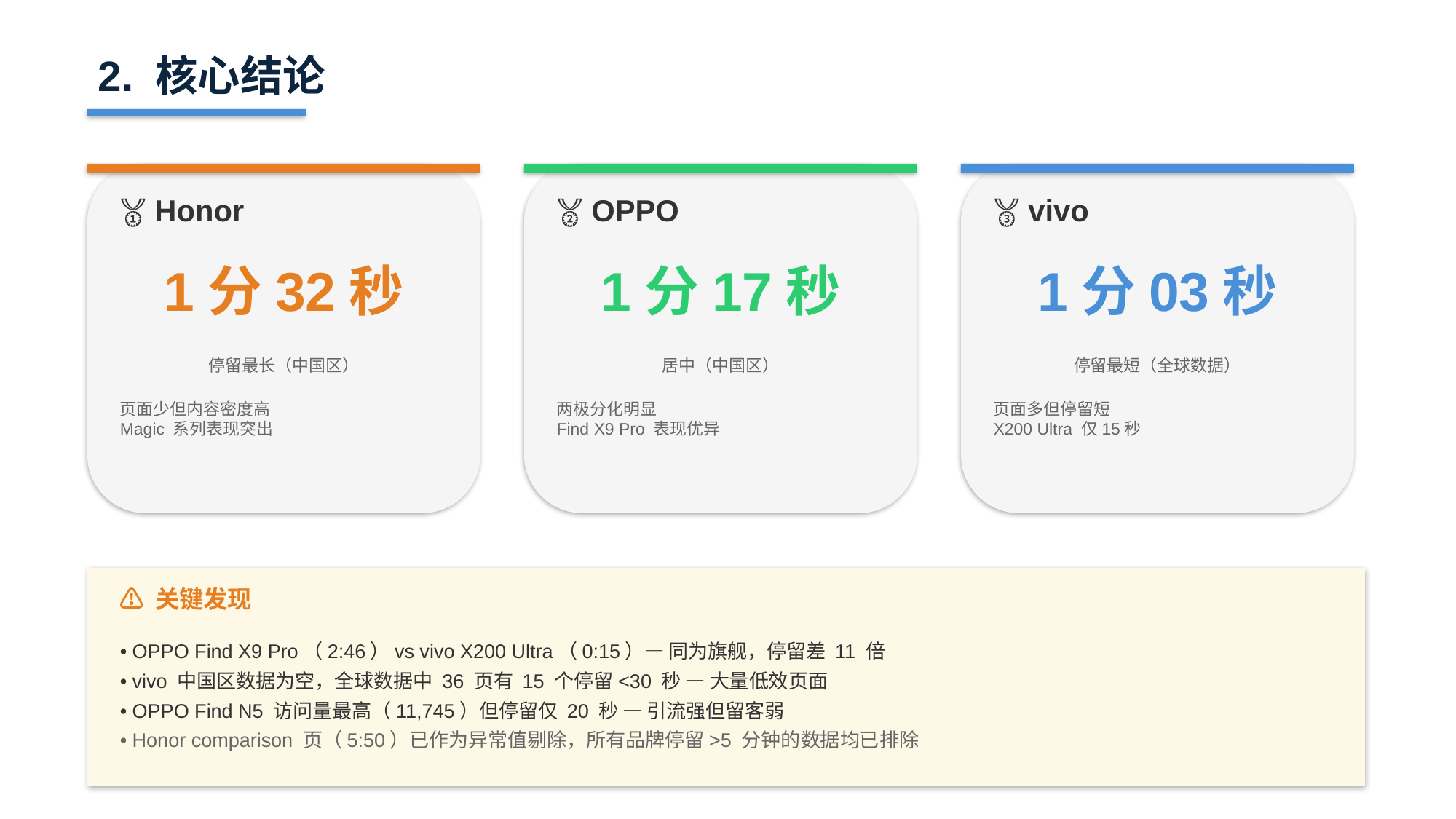

2. 核心结论

🥇 Honor
🥈 OPPO
🥉 vivo
1分32秒
1分17秒
1分03秒
停留最长（中国区）
居中（中国区）
停留最短（全球数据）
页面少但内容密度高
Magic 系列表现突出
两极分化明显
Find X9 Pro 表现优异
页面多但停留短
X200 Ultra 仅15秒

⚠️ 关键发现
• OPPO Find X9 Pro（2:46）vs vivo X200 Ultra（0:15）— 同为旗舰，停留差 11 倍
• vivo 中国区数据为空，全球数据中 36 页有 15 个停留<30 秒 — 大量低效页面
• OPPO Find N5 访问量最高（11,745）但停留仅 20 秒 — 引流强但留客弱
• Honor comparison 页（5:50）已作为异常值剔除，所有品牌停留>5 分钟的数据均已排除